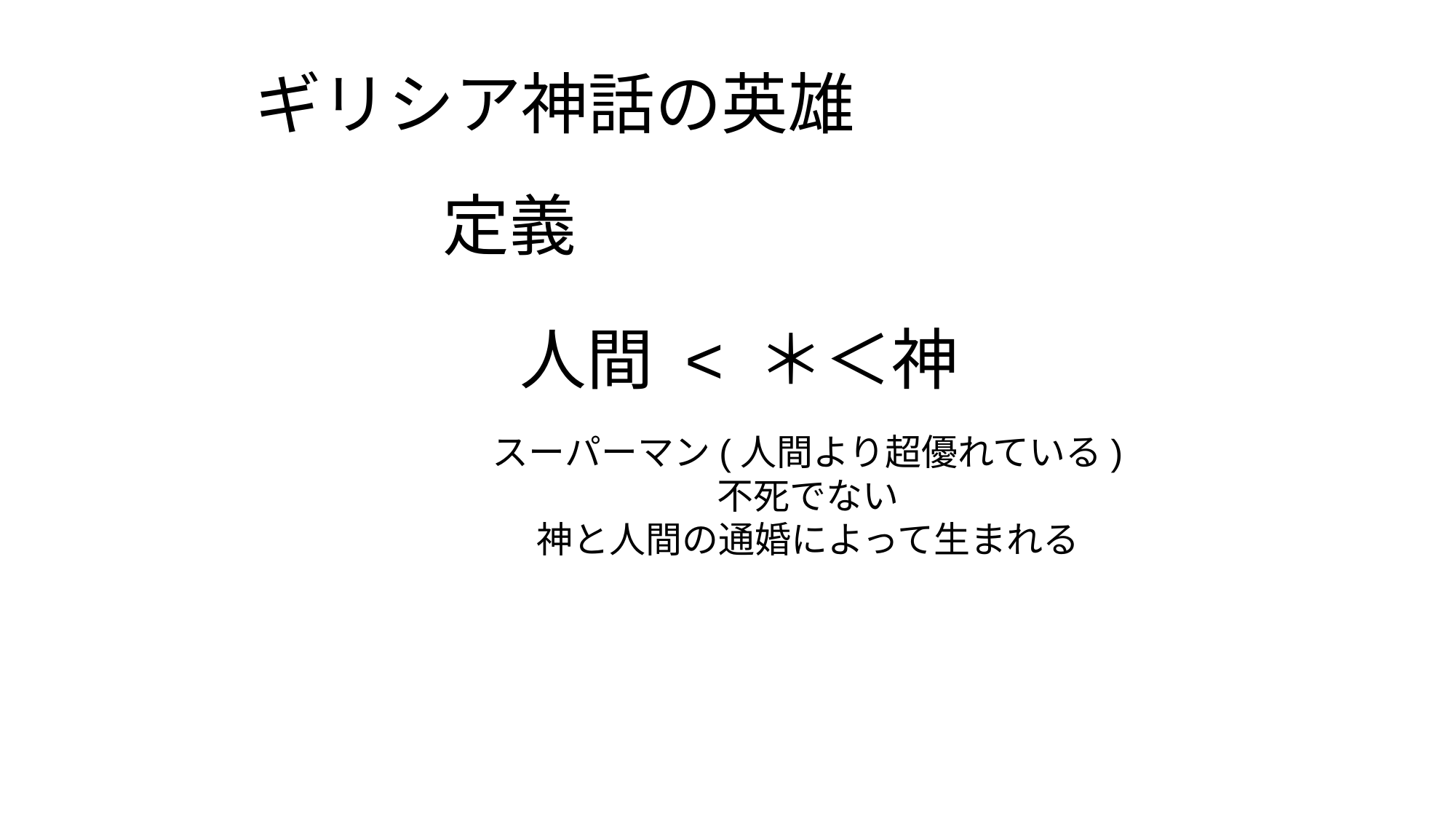

ギリシア神話の英雄
定義
人間 < ＊＜神
スーパーマン(人間より超優れている)
不死でない
神と人間の通婚によって生まれる